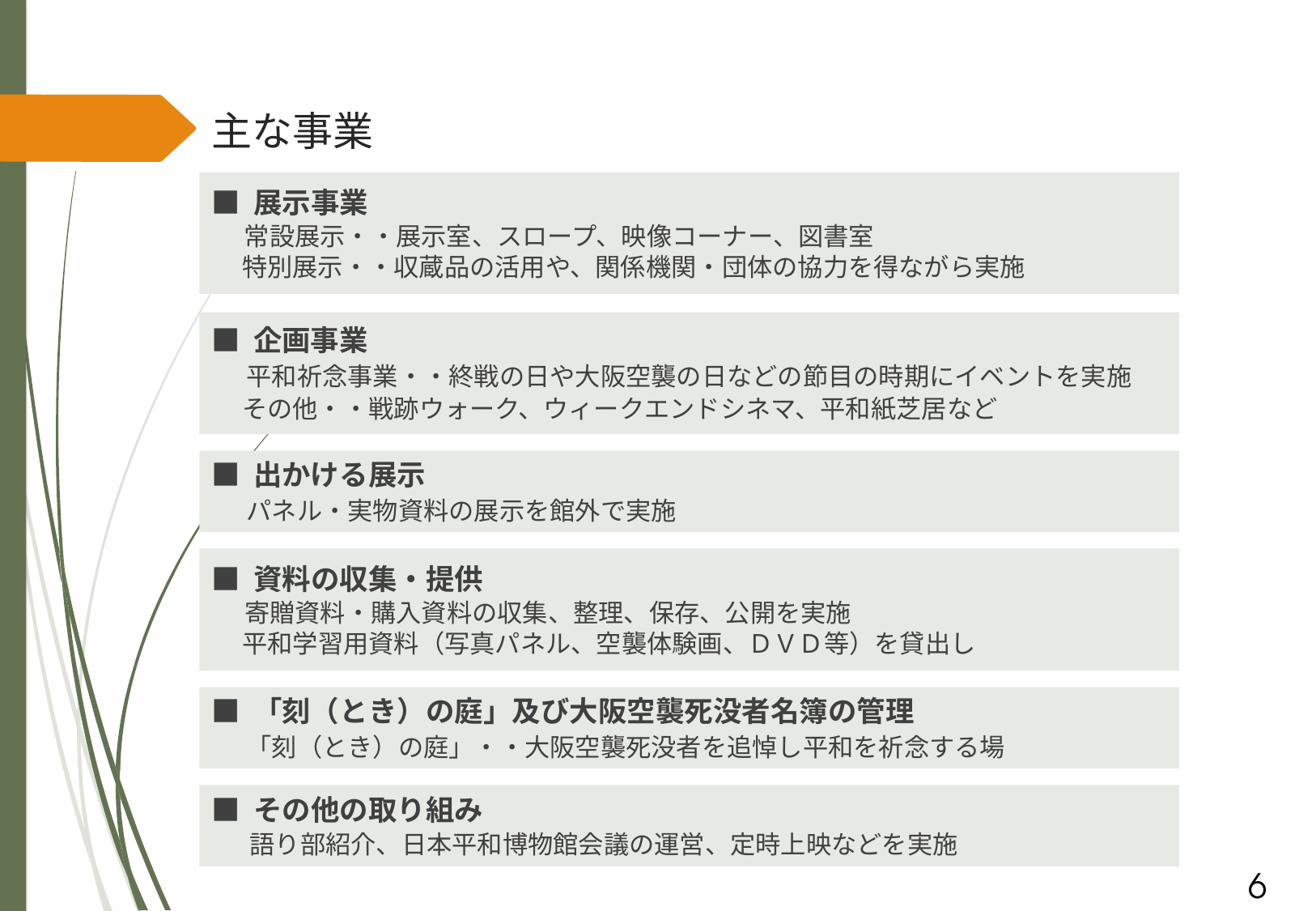

# 主な事業
■ 展示事業
　 常設展示・・展示室、スロープ、映像コーナー、図書室
　 特別展示・・収蔵品の活用や、関係機関・団体の協力を得ながら実施
■ 企画事業
　 平和祈念事業・・終戦の日や大阪空襲の日などの節目の時期にイベントを実施
　 その他・・戦跡ウォーク、ウィークエンドシネマ、平和紙芝居など
■ 出かける展示
　 パネル・実物資料の展示を館外で実施
■ 資料の収集・提供
　 寄贈資料・購入資料の収集、整理、保存、公開を実施
　 平和学習用資料（写真パネル、空襲体験画、ＤＶＤ等）を貸出し
■ 「刻（とき）の庭」及び大阪空襲死没者名簿の管理
　 「刻（とき）の庭」・・大阪空襲死没者を追悼し平和を祈念する場
■ その他の取り組み
　  語り部紹介、日本平和博物館会議の運営、定時上映などを実施
6